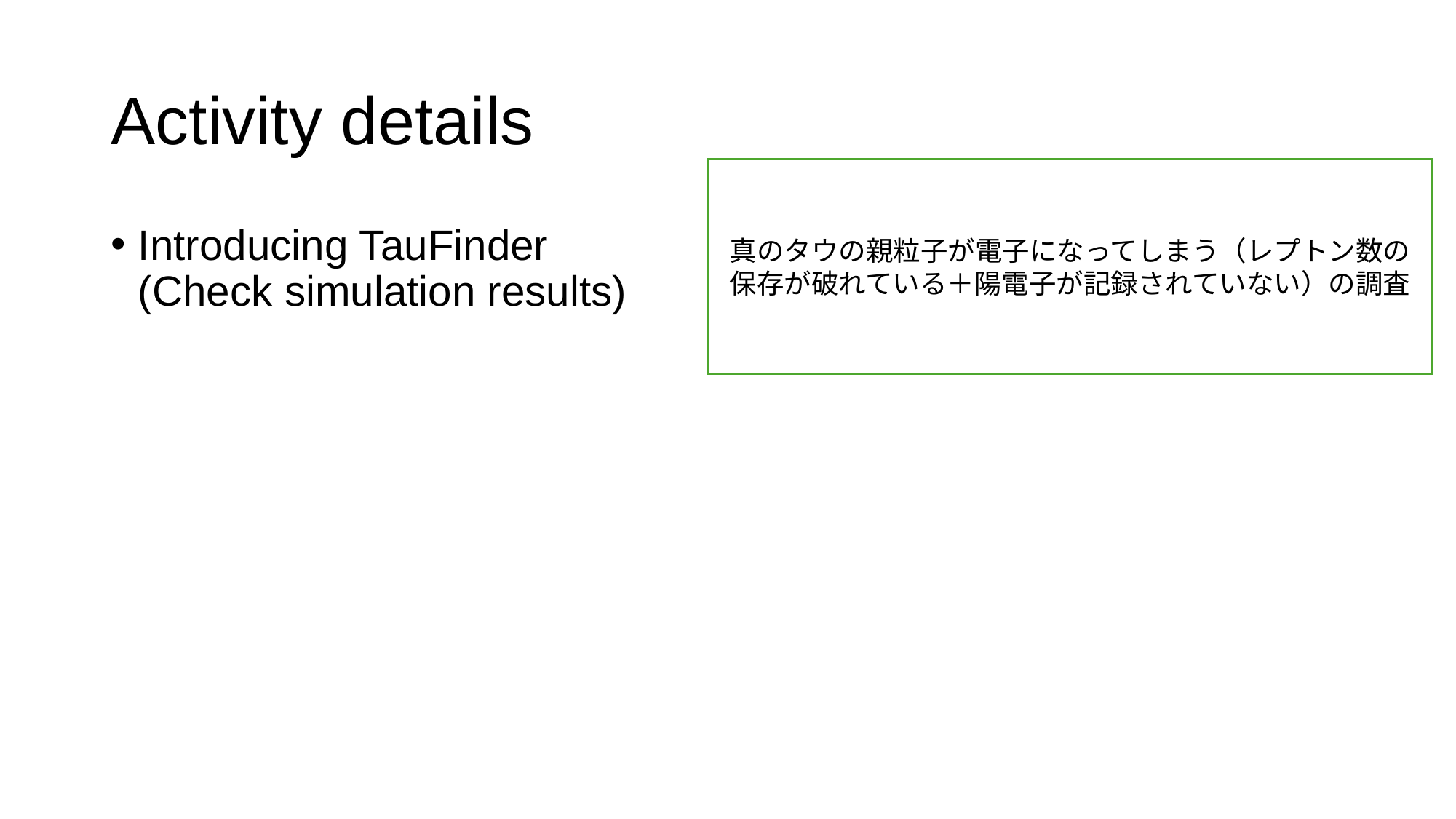

# Activity details
真のタウの親粒子が電子になってしまう（レプトン数の保存が破れている＋陽電子が記録されていない）の調査
Introducing TauFinder
(Check simulation results)